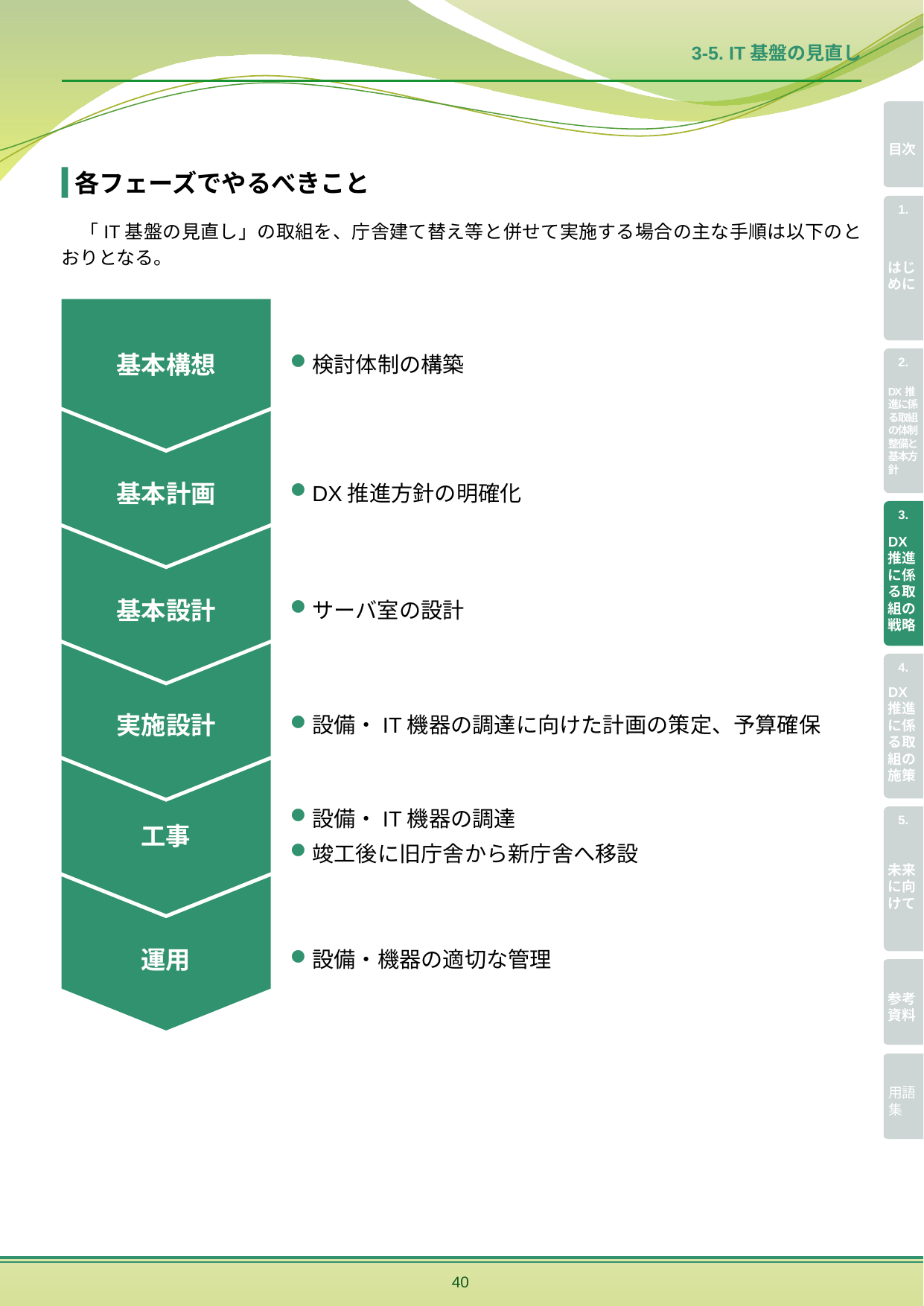

3-5. IT基盤の見直し

各フェーズでやるべきこと
　「IT基盤の見直し」の取組を、庁舎建て替え等と併せて実施する場合の主な手順は以下のとおりとなる。

基本構想
検討体制の構築

基本計画
DX推進方針の明確化

基本設計
サーバ室の設計

実施設計
設備・IT機器の調達に向けた計画の策定、予算確保

設備・IT機器の調達
竣工後に旧庁舎から新庁舎へ移設
工事

運用
設備・機器の適切な管理
40